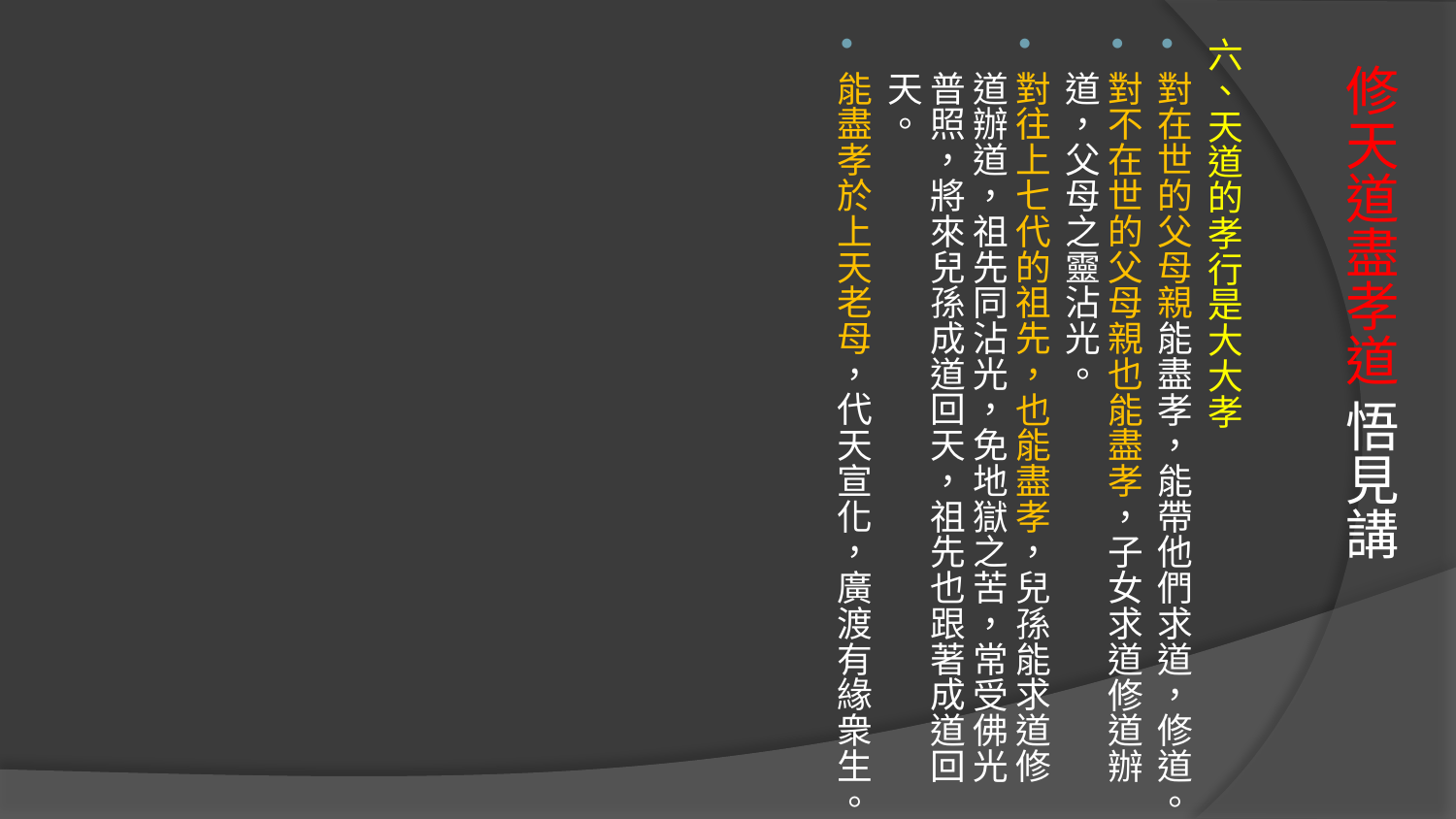

六、天道的孝行是大大孝
對在世的父母親能盡孝，能帶他們求道，修道。
對不在世的父母親也能盡孝，子女求道修道辦道，父母之靈沾光。
對往上七代的祖先，也能盡孝，兒孫能求道修道辦道，祖先同沾光，免地獄之苦，常受佛光普照，將來兒孫成道回天，祖先也跟著成道回天。
能盡孝於上天老母，代天宣化，廣渡有緣衆生。

# 修天道盡孝道 悟見講